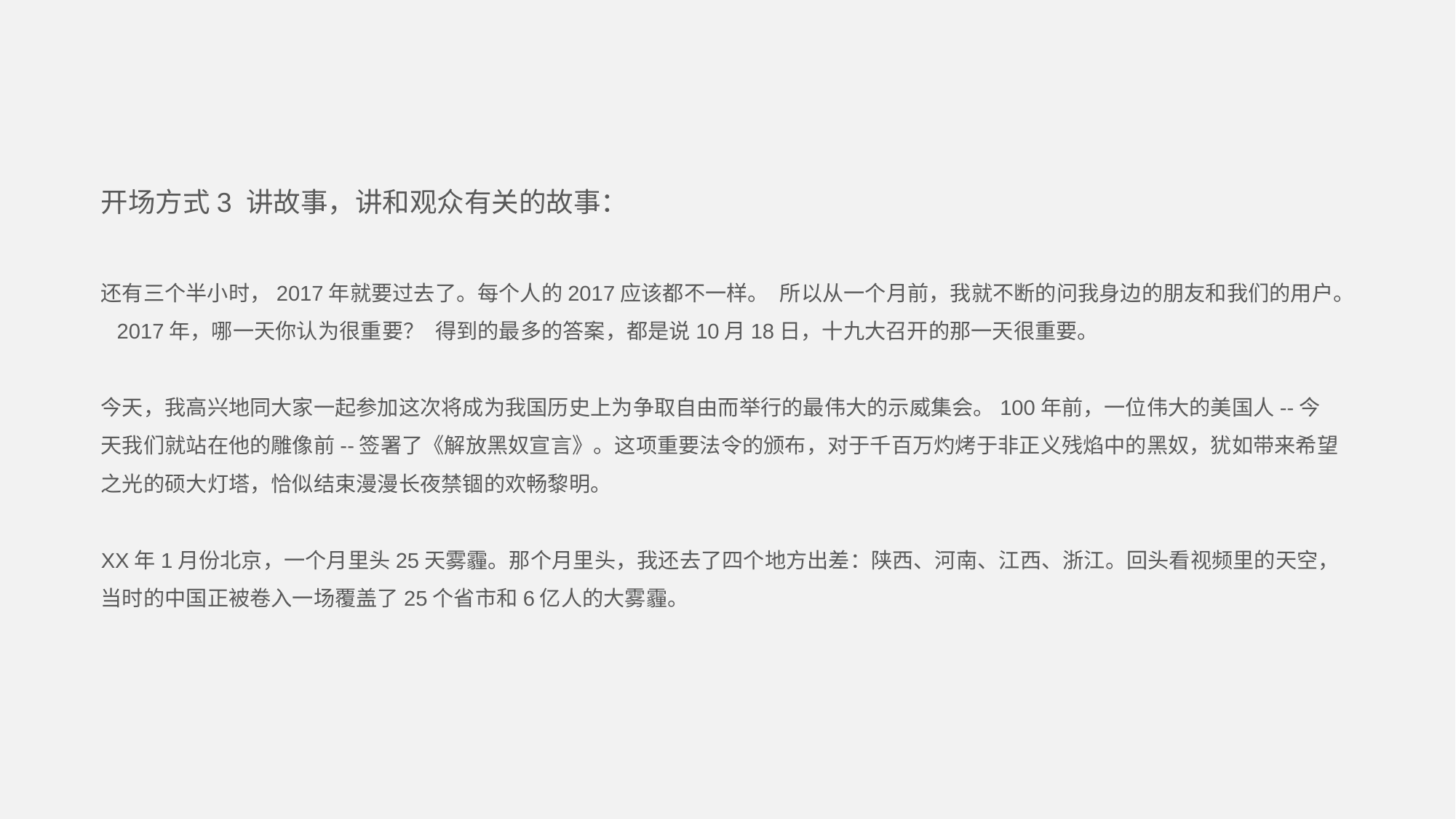

开场方式3 讲故事，讲和观众有关的故事：

还有三个半小时，2017年就要过去了。每个人的2017应该都不一样。 所以从一个月前，我就不断的问我身边的朋友和我们的用户。 2017年，哪一天你认为很重要？ 得到的最多的答案，都是说10月18日，十九大召开的那一天很重要。

今天，我高兴地同大家一起参加这次将成为我国历史上为争取自由而举行的最伟大的示威集会。100年前，一位伟大的美国人--今天我们就站在他的雕像前--签署了《解放黑奴宣言》。这项重要法令的颁布，对于千百万灼烤于非正义残焰中的黑奴，犹如带来希望之光的硕大灯塔，恰似结束漫漫长夜禁锢的欢畅黎明。

XX年1月份北京，一个月里头25天雾霾。那个月里头，我还去了四个地方出差：陕西、河南、江西、浙江。回头看视频里的天空，当时的中国正被卷入一场覆盖了25个省市和6亿人的大雾霾。